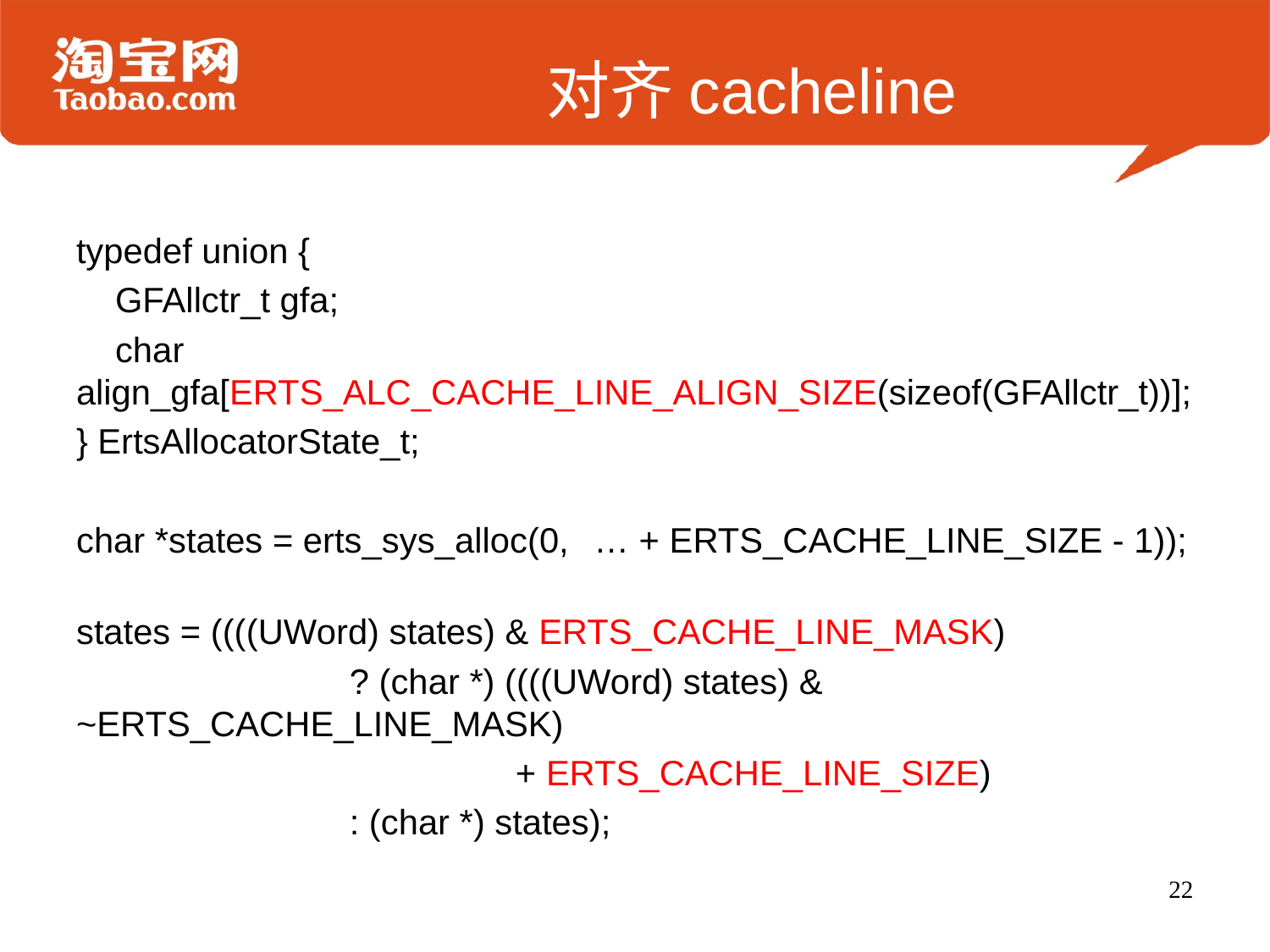

# 对齐cacheline
typedef union {
    GFAllctr_t gfa;
    char align_gfa[ERTS_ALC_CACHE_LINE_ALIGN_SIZE(sizeof(GFAllctr_t))];
} ErtsAllocatorState_t;

char *states = erts_sys_alloc(0,	 … + ERTS_CACHE_LINE_SIZE - 1));
states = ((((UWord) states) & ERTS_CACHE_LINE_MASK)
		  ? (char *) ((((UWord) states) & ~ERTS_CACHE_LINE_MASK)
			      + ERTS_CACHE_LINE_SIZE)
		  : (char *) states);
22